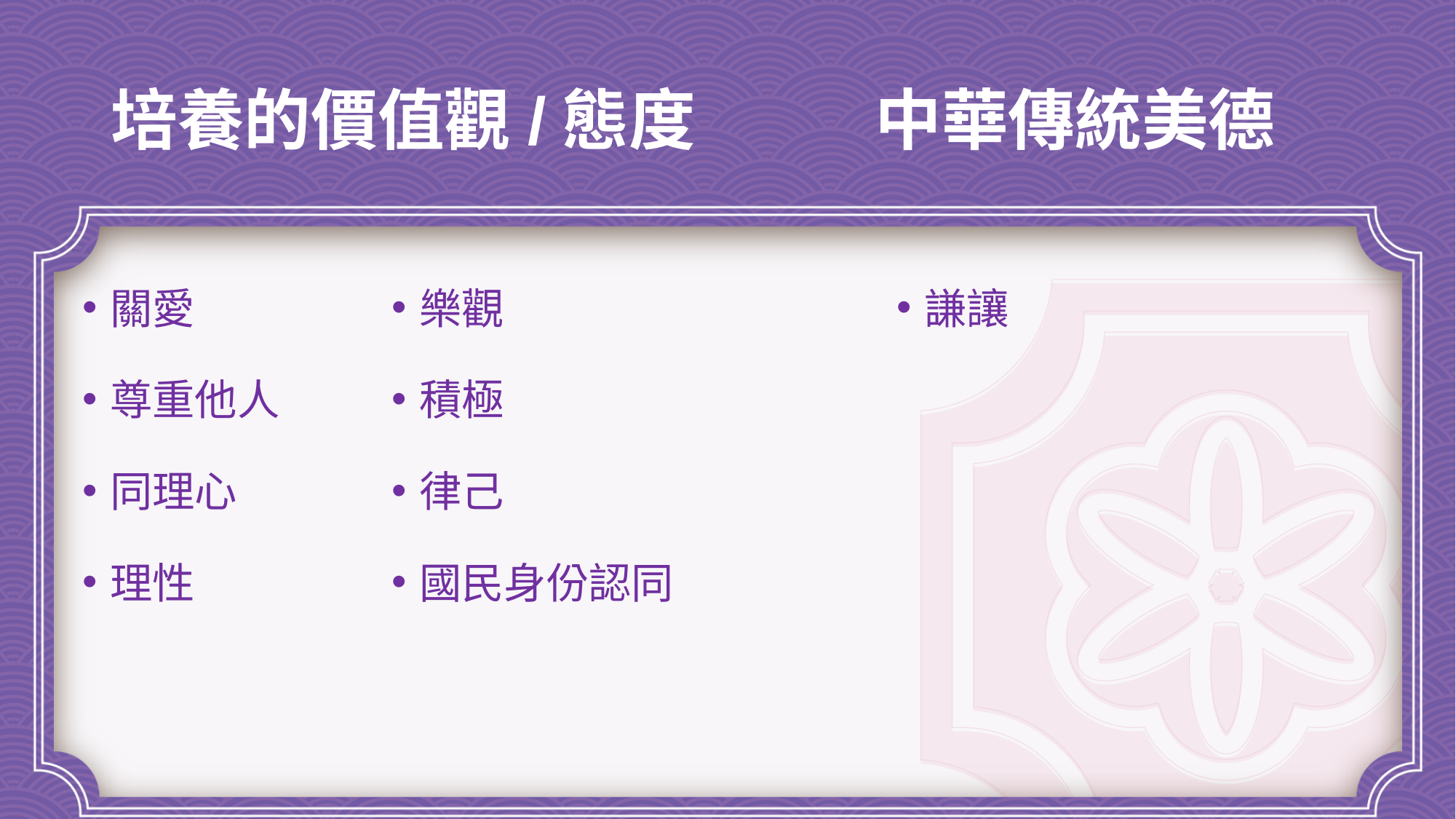

# 培養的價值觀/態度		中華傳統美德
關愛
尊重他人
同理心
理性

樂觀
積極
律己
國民身份認同

謙讓